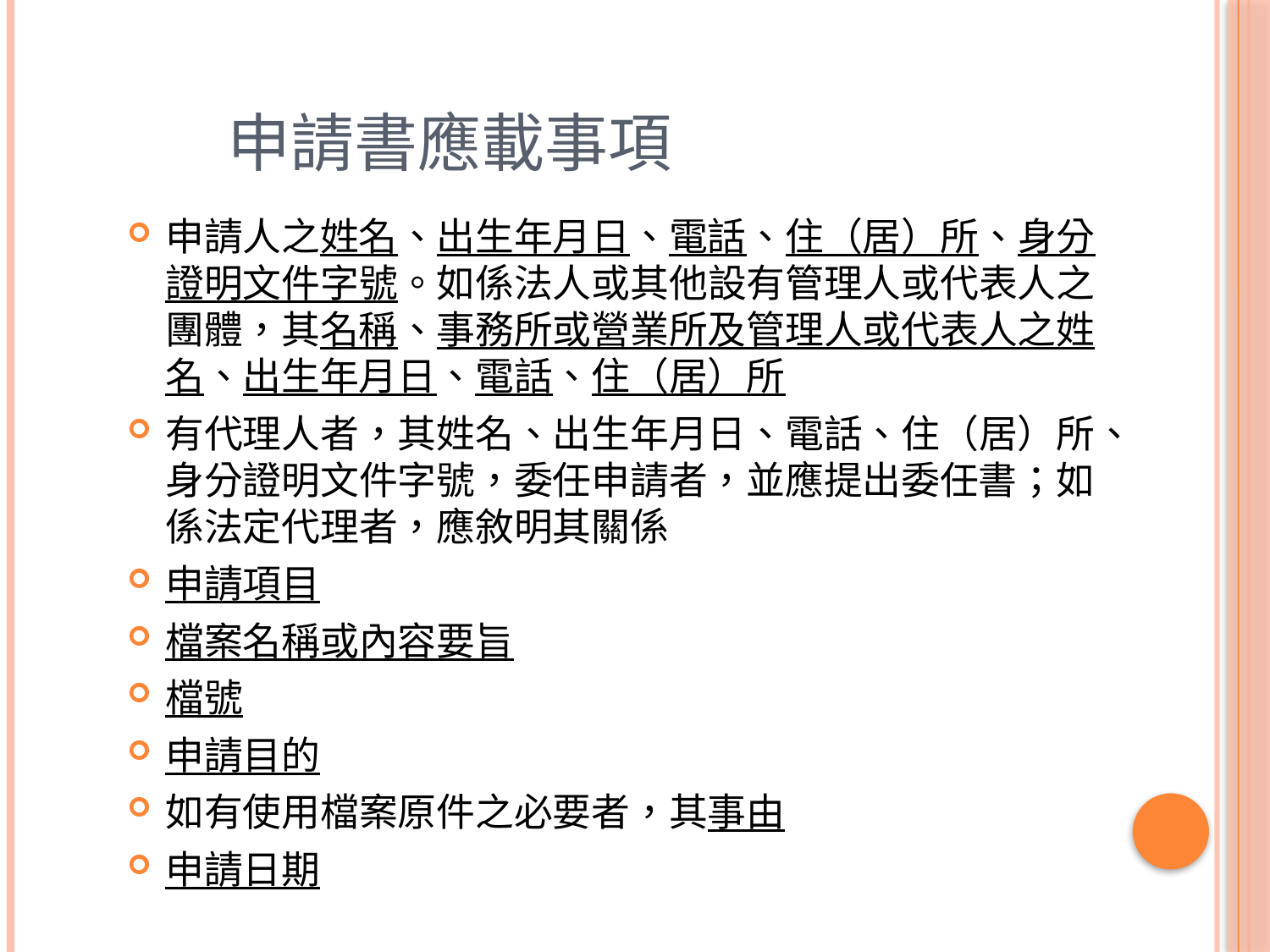

# 申請書應載事項
申請人之姓名、出生年月日、電話、住（居）所、身分證明文件字號。如係法人或其他設有管理人或代表人之團體，其名稱、事務所或營業所及管理人或代表人之姓名、出生年月日、電話、住（居）所
有代理人者，其姓名、出生年月日、電話、住（居）所、身分證明文件字號，委任申請者，並應提出委任書；如係法定代理者，應敘明其關係
申請項目
檔案名稱或內容要旨
檔號
申請目的
如有使用檔案原件之必要者，其事由
申請日期